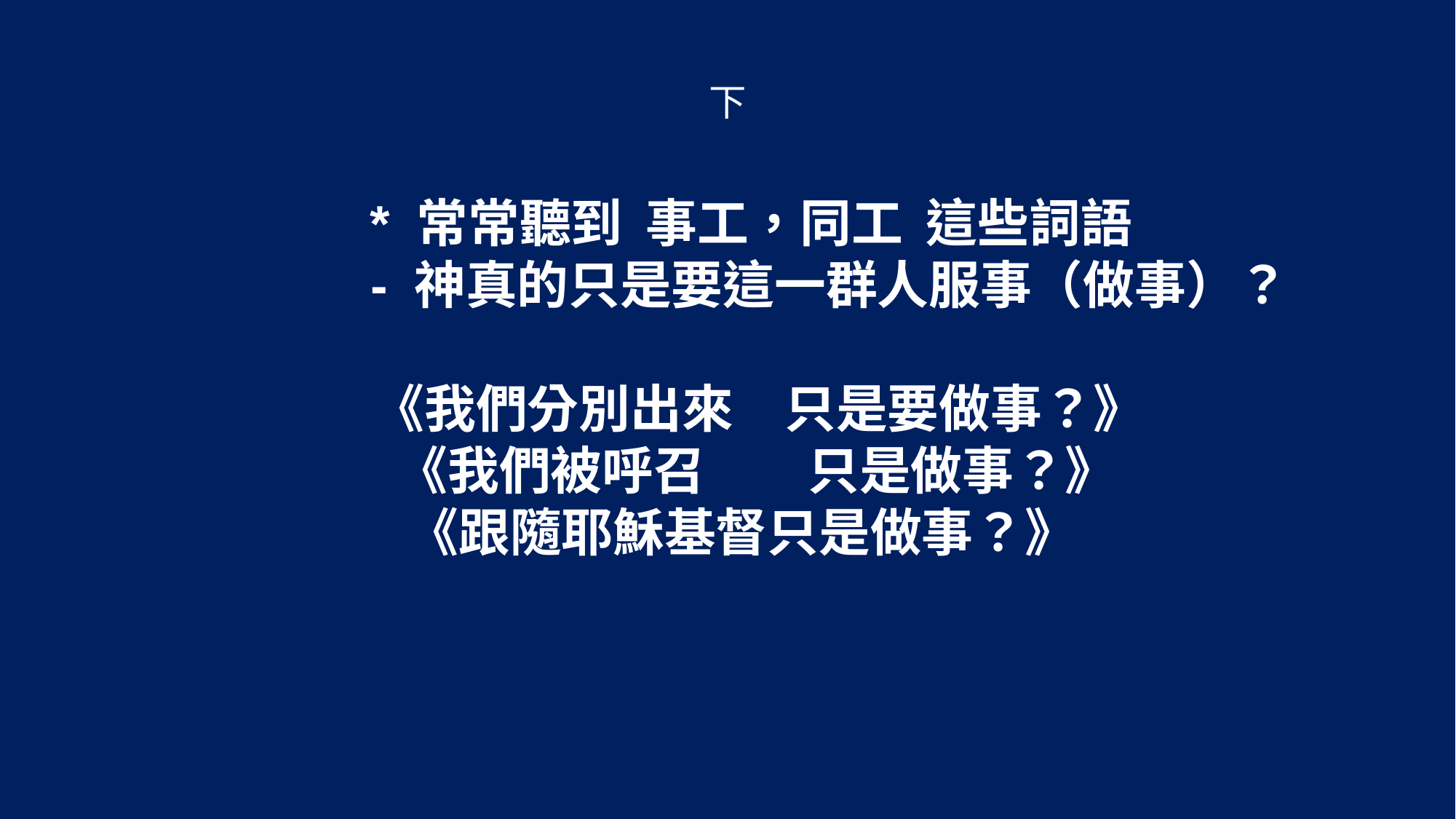

* 常常聽到  事工，同工  這些詞語
　　                     - 神真的只是要這一群人服事（做事）？

　　　　   	   《我們分別出來　只是要做事？》
　　　　		     《我們被呼召　　只是做事？》
                                 《跟隨耶穌基督只是做事？》

# 下